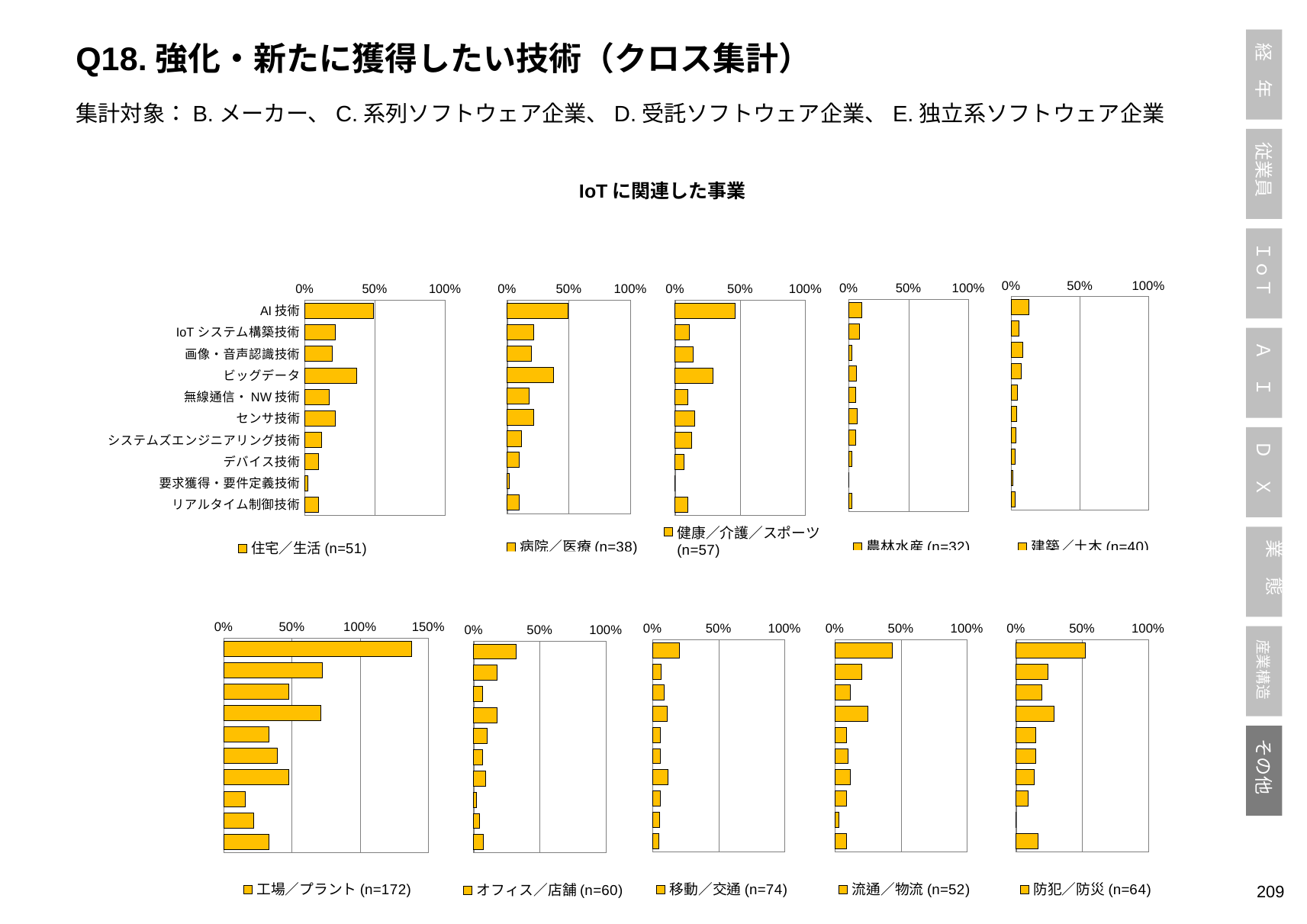

Q18.強化・新たに獲得したい技術（クロス集計）
集計対象：B.メーカー、C.系列ソフトウェア企業、D.受託ソフトウェア企業、E.独立系ソフトウェア企業
IoTに関連した事業

### Chart

| Category | 健康／介護／スポーツ(n=57) |
|---|---|
| AI技術 | 0.4583333333333333 |
| IoTシステム構築技術 | 0.1111111111111111 |
| 画像・音声認識技術 | 0.1388888888888889 |
| ビッグデータ | 0.2916666666666667 |
| 無線通信・NW技術 | 0.09722222222222222 |
| センサ技術 | 0.1527777777777778 |
| システムズエンジニアリング技術 | 0.125 |
| デバイス技術 | 0.06944444444444445 |
| 要求獲得・要件定義技術 | 0.0 |
| リアルタイム制御技術 | 0.09722222222222222 |

### Chart

| Category | 農林水産(n=32) |
|---|---|
| AI技術 | 0.11009174311926606 |
| IoTシステム構築技術 | 0.09174311926605505 |
| 画像・音声認識技術 | 0.027522935779816515 |
| ビッグデータ | 0.06422018348623854 |
| 無線通信・NW技術 | 0.05504587155963303 |
| センサ技術 | 0.07339449541284404 |
| システムズエンジニアリング技術 | 0.05504587155963303 |
| デバイス技術 | 0.027522935779816515 |
| 要求獲得・要件定義技術 | 0.0 |
| リアルタイム制御技術 | 0.027522935779816515 |

### Chart

| Category | 建築／土木(n=40) |
|---|---|
| AI技術 | 0.1282051282051282 |
| IoTシステム構築技術 | 0.057692307692307696 |
| 画像・音声認識技術 | 0.08333333333333333 |
| ビッグデータ | 0.07051282051282051 |
| 無線通信・NW技術 | 0.04487179487179487 |
| センサ技術 | 0.038461538461538464 |
| システムズエンジニアリング技術 | 0.03205128205128205 |
| デバイス技術 | 0.02564102564102564 |
| 要求獲得・要件定義技術 | 0.01282051282051282 |
| リアルタイム制御技術 | 0.02564102564102564 |

### Chart

| Category | 病院／医療(n=38) |
|---|---|
| AI技術 | 0.49019607843137253 |
| IoTシステム構築技術 | 0.21568627450980393 |
| 画像・音声認識技術 | 0.19607843137254902 |
| ビッグデータ | 0.37254901960784315 |
| 無線通信・NW技術 | 0.17647058823529413 |
| センサ技術 | 0.21568627450980393 |
| システムズエンジニアリング技術 | 0.11764705882352941 |
| デバイス技術 | 0.09803921568627451 |
| 要求獲得・要件定義技術 | 0.0196078431372549 |
| リアルタイム制御技術 | 0.09803921568627451 |

### Chart

| Category | 住宅／生活(n=51) |
|---|---|
| AI技術 | 0.49019607843137253 |
| IoTシステム構築技術 | 0.21568627450980393 |
| 画像・音声認識技術 | 0.19607843137254902 |
| ビッグデータ | 0.37254901960784315 |
| 無線通信・NW技術 | 0.17647058823529413 |
| センサ技術 | 0.21568627450980393 |
| システムズエンジニアリング技術 | 0.11764705882352941 |
| デバイス技術 | 0.09803921568627451 |
| 要求獲得・要件定義技術 | 0.0196078431372549 |
| リアルタイム制御技術 | 0.09803921568627451 |

### Chart

| Category | 工場／プラント(n=172) |
|---|---|
| AI技術 | 1.3768115942028984 |
| IoTシステム構築技術 | 0.7246376811594203 |
| 画像・音声認識技術 | 0.4782608695652174 |
| ビッグデータ | 0.7101449275362319 |
| 無線通信・NW技術 | 0.3333333333333333 |
| センサ技術 | 0.391304347826087 |
| システムズエンジニアリング技術 | 0.4782608695652174 |
| デバイス技術 | 0.15942028985507245 |
| 要求獲得・要件定義技術 | 0.21739130434782608 |
| リアルタイム制御技術 | 0.3333333333333333 |

### Chart

| Category | 移動／交通(n=74) |
|---|---|
| AI技術 | 0.20512820512820512 |
| IoTシステム構築技術 | 0.0641025641025641 |
| 画像・音声認識技術 | 0.08974358974358974 |
| ビッグデータ | 0.10897435897435898 |
| 無線通信・NW技術 | 0.057692307692307696 |
| センサ技術 | 0.057692307692307696 |
| システムズエンジニアリング技術 | 0.11538461538461539 |
| デバイス技術 | 0.057692307692307696 |
| 要求獲得・要件定義技術 | 0.05128205128205128 |
| リアルタイム制御技術 | 0.04487179487179487 |

### Chart

| Category | 流通／物流(n=52) |
|---|---|
| AI技術 | 0.43478260869565216 |
| IoTシステム構築技術 | 0.2028985507246377 |
| 画像・音声認識技術 | 0.11594202898550725 |
| ビッグデータ | 0.2463768115942029 |
| 無線通信・NW技術 | 0.08695652173913043 |
| センサ技術 | 0.10144927536231885 |
| システムズエンジニアリング技術 | 0.11594202898550725 |
| デバイス技術 | 0.08695652173913043 |
| 要求獲得・要件定義技術 | 0.028985507246376812 |
| リアルタイム制御技術 | 0.08695652173913043 |

### Chart

| Category | 防犯／防災(n=64) |
|---|---|
| AI技術 | 0.5223880597014925 |
| IoTシステム構築技術 | 0.23880597014925373 |
| 画像・音声認識技術 | 0.19402985074626866 |
| ビッグデータ | 0.2835820895522388 |
| 無線通信・NW技術 | 0.14925373134328357 |
| センサ技術 | 0.14925373134328357 |
| システムズエンジニアリング技術 | 0.13432835820895522 |
| デバイス技術 | 0.08955223880597014 |
| 要求獲得・要件定義技術 | 0.0 |
| リアルタイム制御技術 | 0.16417910447761194 |

### Chart

| Category | オフィス／店舗(n=60) |
|---|---|
| AI技術 | 0.3211009174311927 |
| IoTシステム構築技術 | 0.1743119266055046 |
| 画像・音声認識技術 | 0.06422018348623854 |
| ビッグデータ | 0.1743119266055046 |
| 無線通信・NW技術 | 0.10091743119266056 |
| センサ技術 | 0.06422018348623854 |
| システムズエンジニアリング技術 | 0.09174311926605505 |
| デバイス技術 | 0.01834862385321101 |
| 要求獲得・要件定義技術 | 0.045871559633027525 |
| リアルタイム制御技術 | 0.07339449541284404 |
209